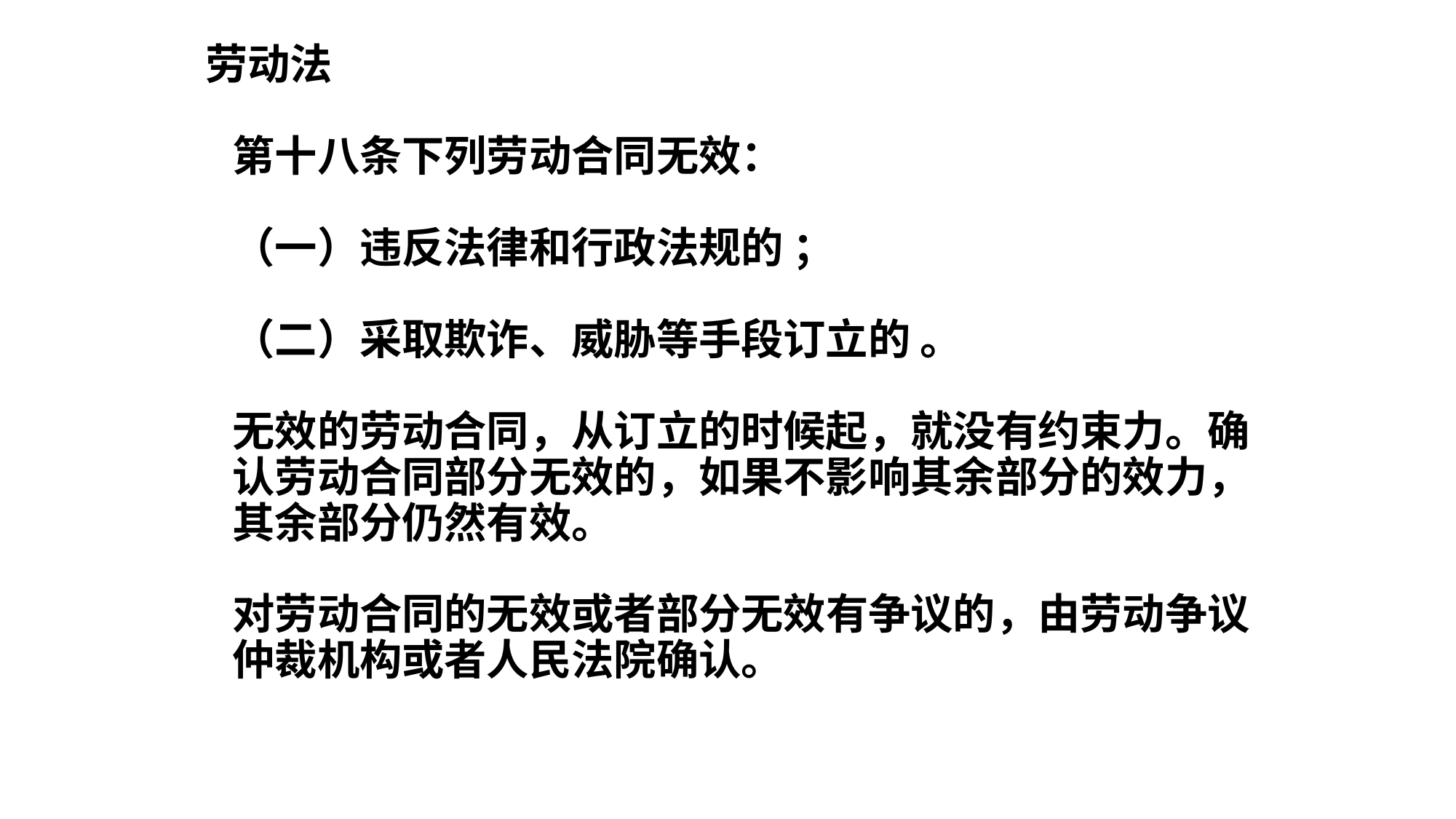

劳动法
第十八条下列劳动合同无效：
（一）违反法律和行政法规的 ；
（二）采取欺诈、威胁等手段订立的 。
无效的劳动合同，从订立的时候起，就没有约束力。确认劳动合同部分无效的，如果不影响其余部分的效力，其余部分仍然有效。
对劳动合同的无效或者部分无效有争议的，由劳动争议仲裁机构或者人民法院确认。

46